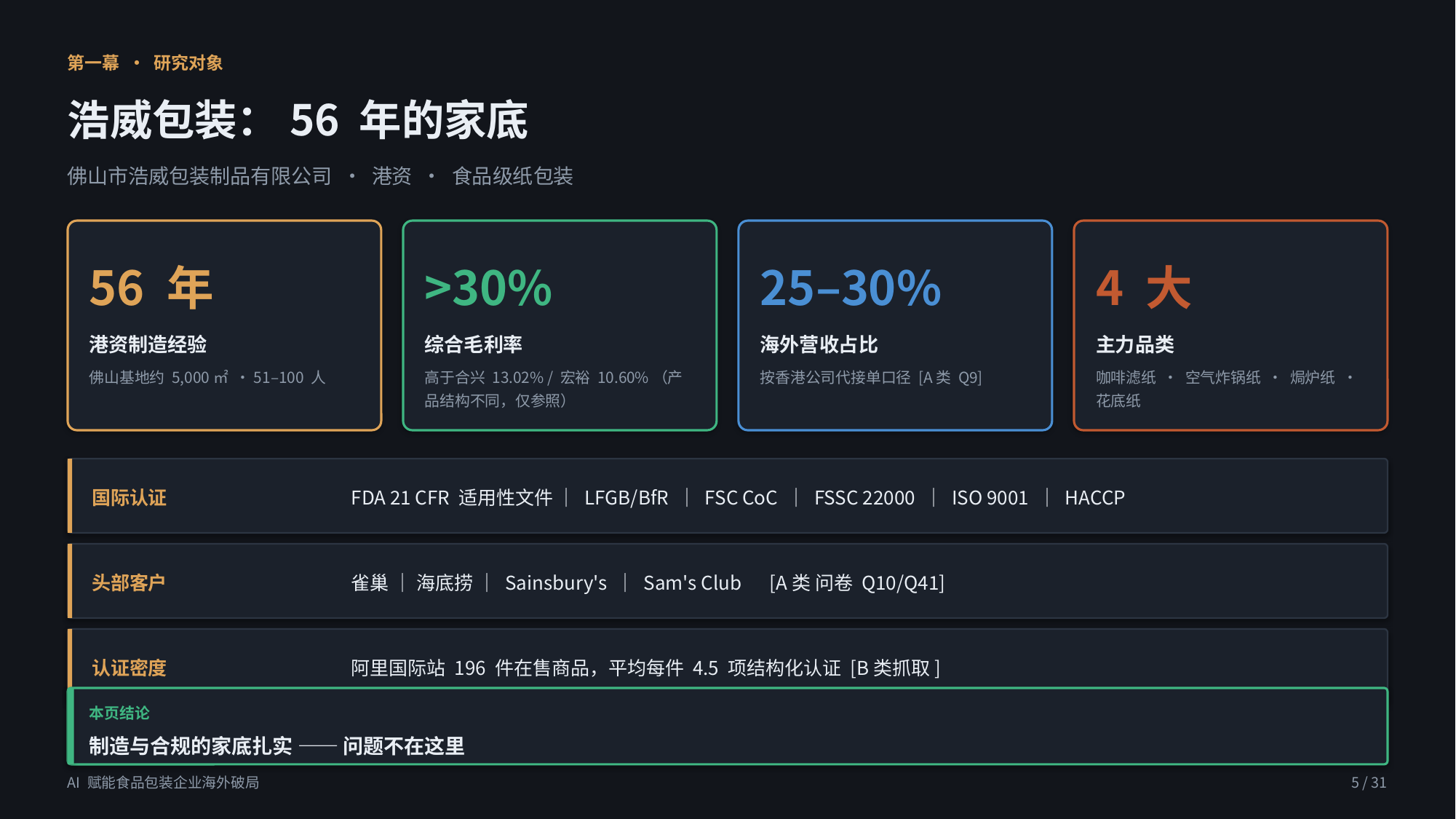

第一幕 · 研究对象
浩威包装：56 年的家底
佛山市浩威包装制品有限公司 · 港资 · 食品级纸包装

56 年
>30%
25–30%
4 大
港资制造经验
综合毛利率
海外营收占比
主力品类
佛山基地约 5,000㎡ · 51–100 人
高于合兴 13.02% / 宏裕 10.60%（产品结构不同，仅参照）
按香港公司代接单口径 [A类 Q9]
咖啡滤纸 · 空气炸锅纸 · 焗炉纸 · 花底纸

国际认证
FDA 21 CFR 适用性文件 ｜ LFGB/BfR ｜ FSC CoC ｜ FSSC 22000 ｜ ISO 9001 ｜ HACCP

头部客户
雀巢 ｜ 海底捞 ｜ Sainsbury's ｜ Sam's Club　[A类 问卷 Q10/Q41]

认证密度
阿里国际站 196 件在售商品，平均每件 4.5 项结构化认证 [B类抓取]

本页结论
制造与合规的家底扎实 —— 问题不在这里
AI 赋能食品包装企业海外破局
5 / 31